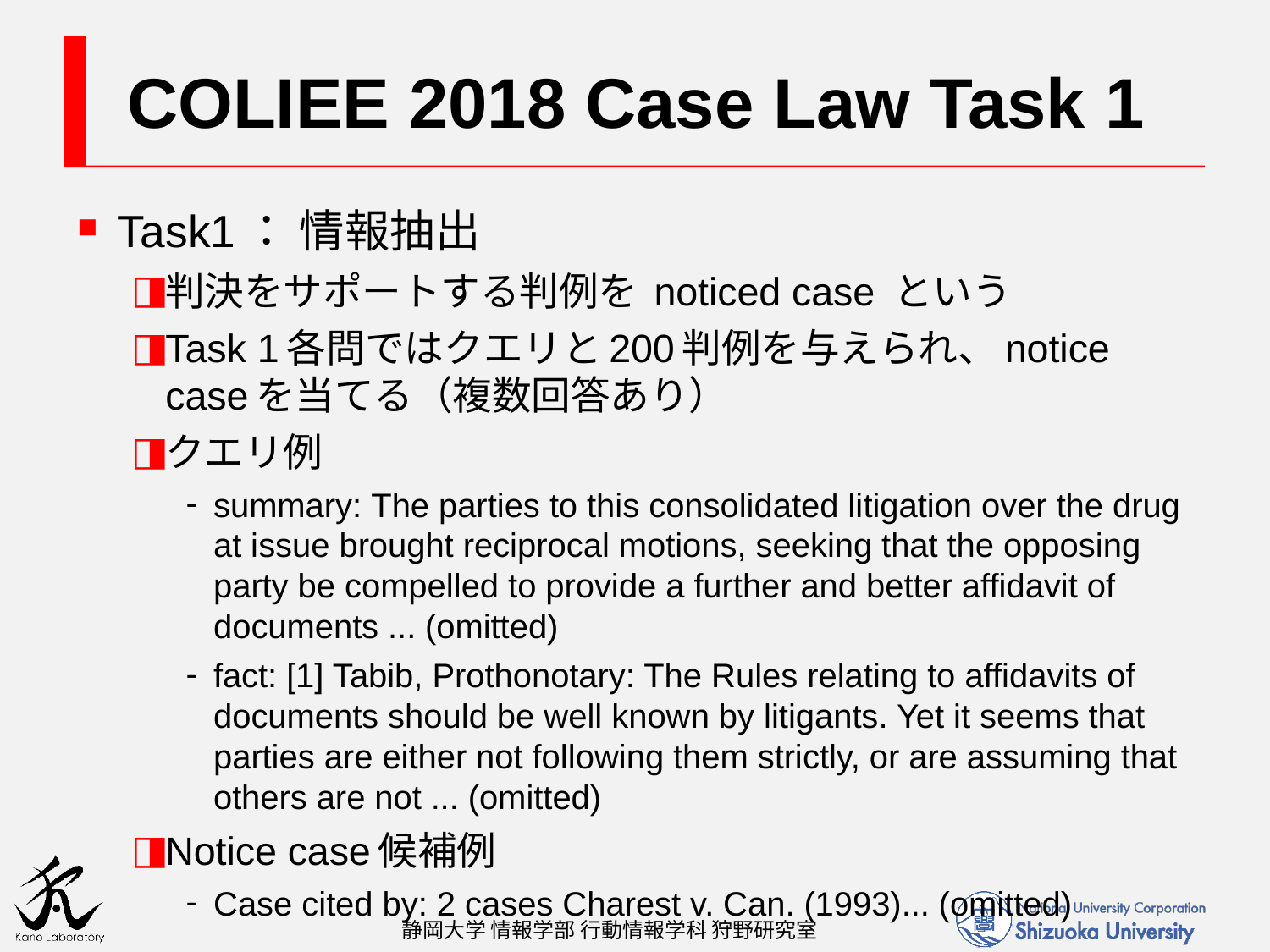

# COLIEE 2018 Case Law Task 1
Task1： 情報抽出
判決をサポートする判例を noticed case という
Task 1各問ではクエリと200判例を与えられ、notice caseを当てる（複数回答あり）
クエリ例
summary: The parties to this consolidated litigation over the drug at issue brought reciprocal motions, seeking that the opposing party be compelled to provide a further and better affidavit of documents ... (omitted)
fact: [1] Tabib, Prothonotary: The Rules relating to affidavits of documents should be well known by litigants. Yet it seems that parties are either not following them strictly, or are assuming that others are not ... (omitted)
Notice case候補例
Case cited by: 2 cases Charest v. Can. (1993)... (omitted)